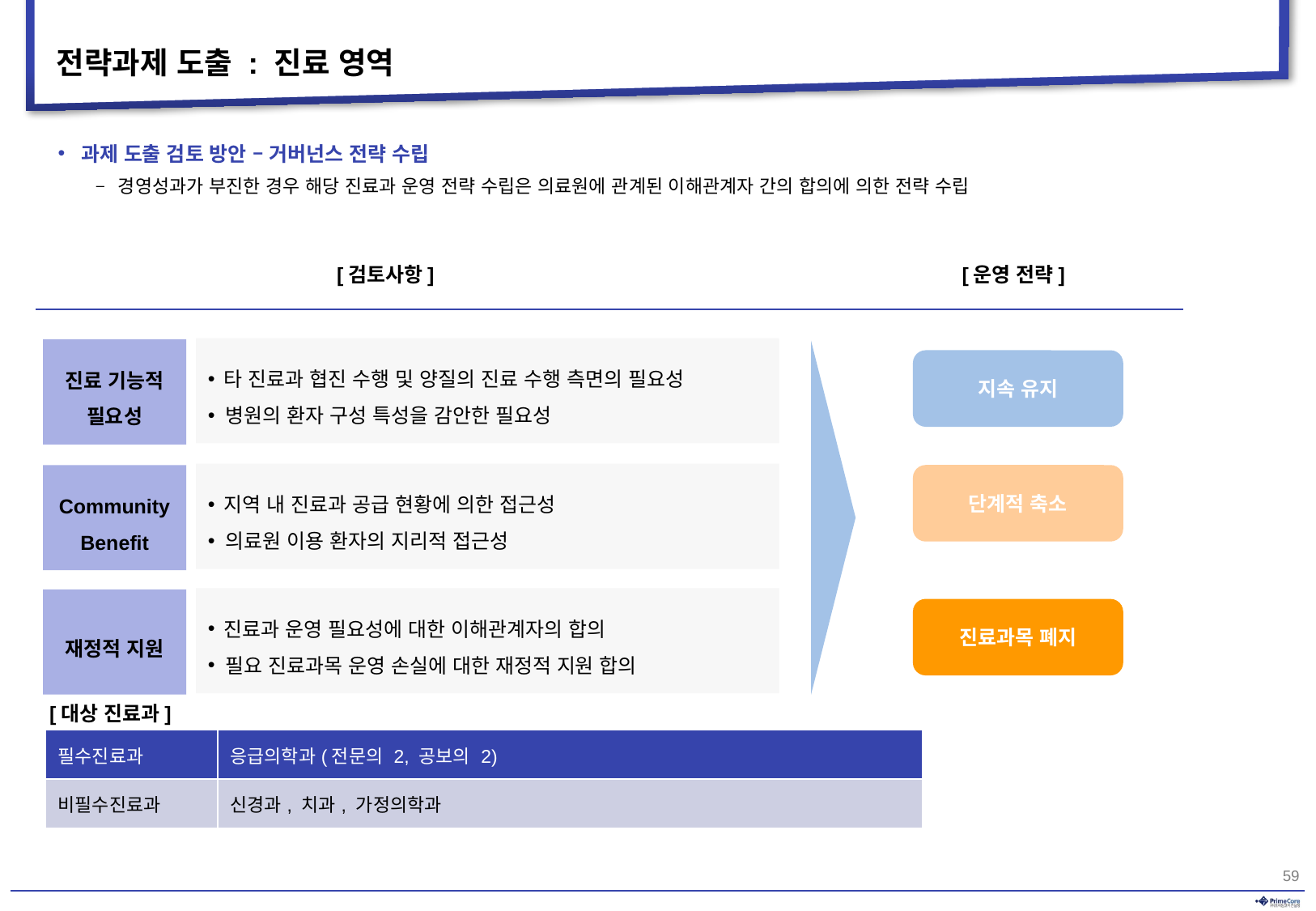

# 전략과제 도출 : 진료 영역
과제 도출 검토 방안 – 거버넌스 전략 수립
경영성과가 부진한 경우 해당 진료과 운영 전략 수립은 의료원에 관계된 이해관계자 간의 합의에 의한 전략 수립
[검토사항]
[운영 전략]
 타 진료과 협진 수행 및 양질의 진료 수행 측면의 필요성
 병원의 환자 구성 특성을 감안한 필요성
진료 기능적
필요성
지속 유지
 지역 내 진료과 공급 현황에 의한 접근성
 의료원 이용 환자의 지리적 접근성
Community
Benefit
단계적 축소

 진료과 운영 필요성에 대한 이해관계자의 합의
 필요 진료과목 운영 손실에 대한 재정적 지원 합의
재정적 지원
진료과목 폐지
[대상 진료과]
| 필수진료과 | 응급의학과(전문의 2, 공보의 2) |
| --- | --- |
| 비필수진료과 | 신경과, 치과, 가정의학과 |